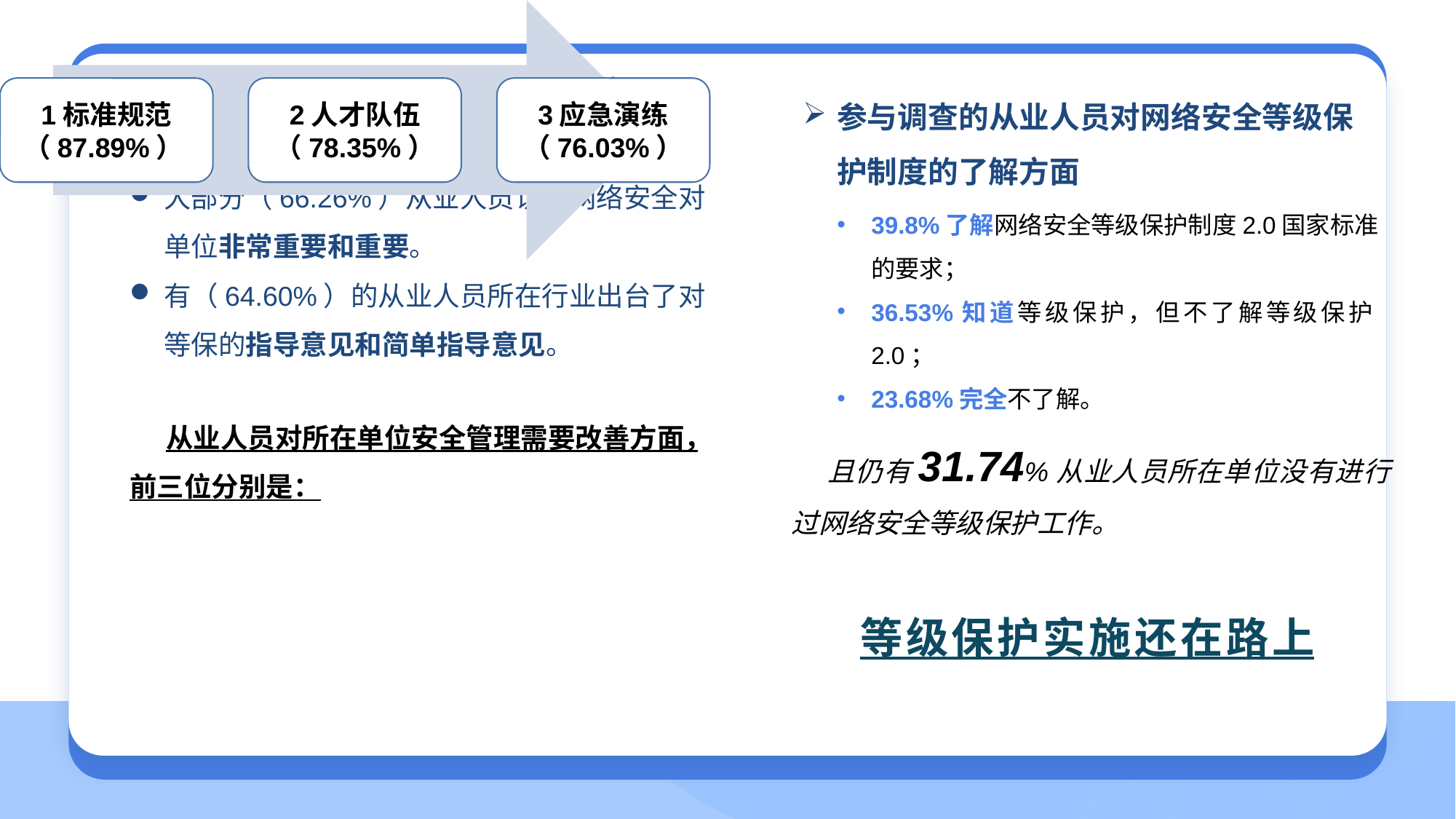

重要性和指导还不够全面
参与调查的从业人员对网络安全等级保护制度的了解方面
大部分（66.26%）从业人员认为网络安全对单位非常重要和重要。
有（64.60%）的从业人员所在行业出台了对等保的指导意见和简单指导意见。
39.8%了解网络安全等级保护制度2.0国家标准的要求；
36.53%知道等级保护，但不了解等级保护2.0；
23.68%完全不了解。
从业人员对所在单位安全管理需要改善方面，前三位分别是：
且仍有31.74%从业人员所在单位没有进行过网络安全等级保护工作。
1标准规范（87.89%）
2人才队伍（78.35%）
3应急演练（76.03%）
等级保护实施还在路上